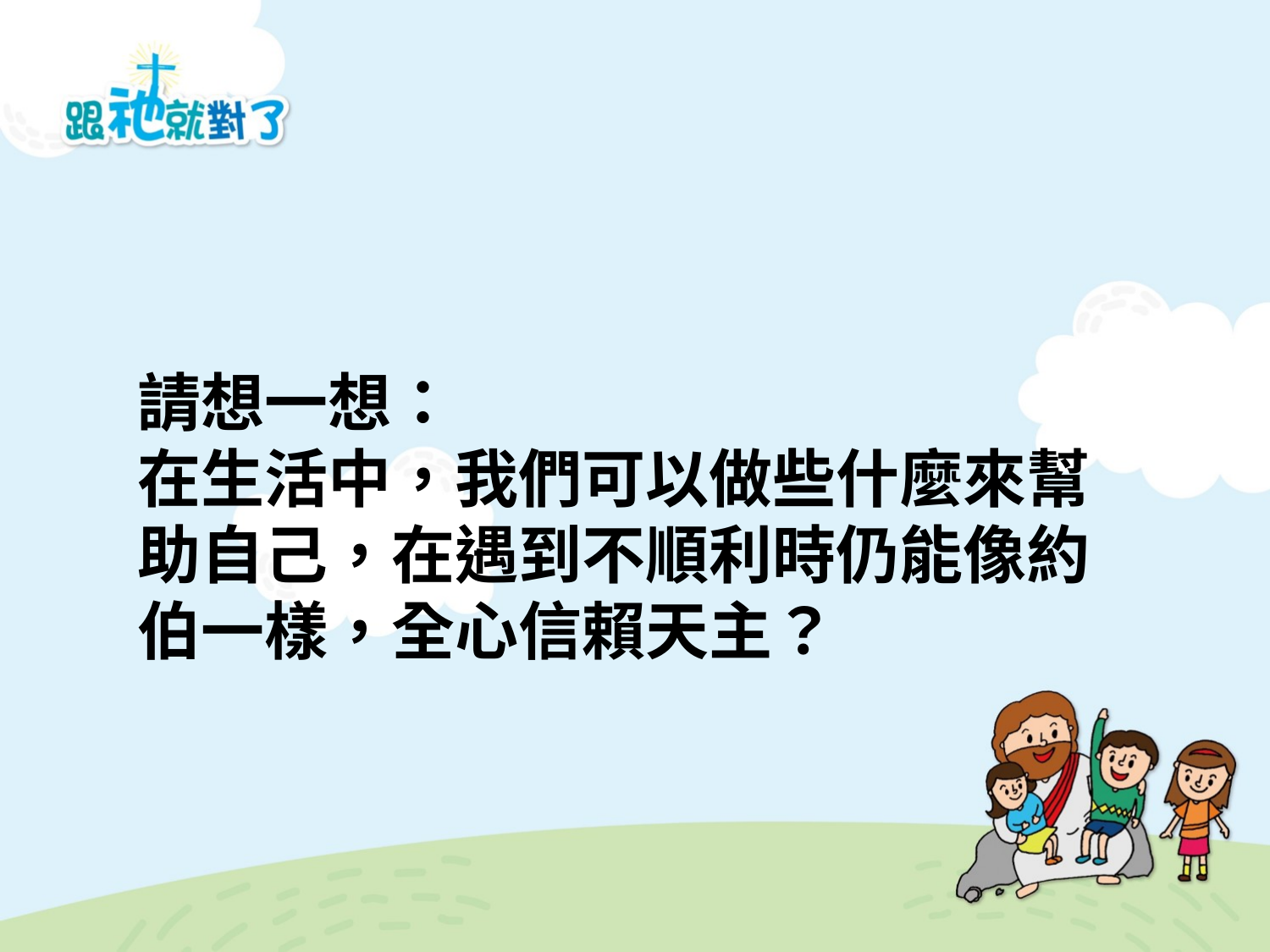

請想一想：
在生活中，我們可以做些什麼來幫助自己，在遇到不順利時仍能像約伯一樣，全心信賴天主？